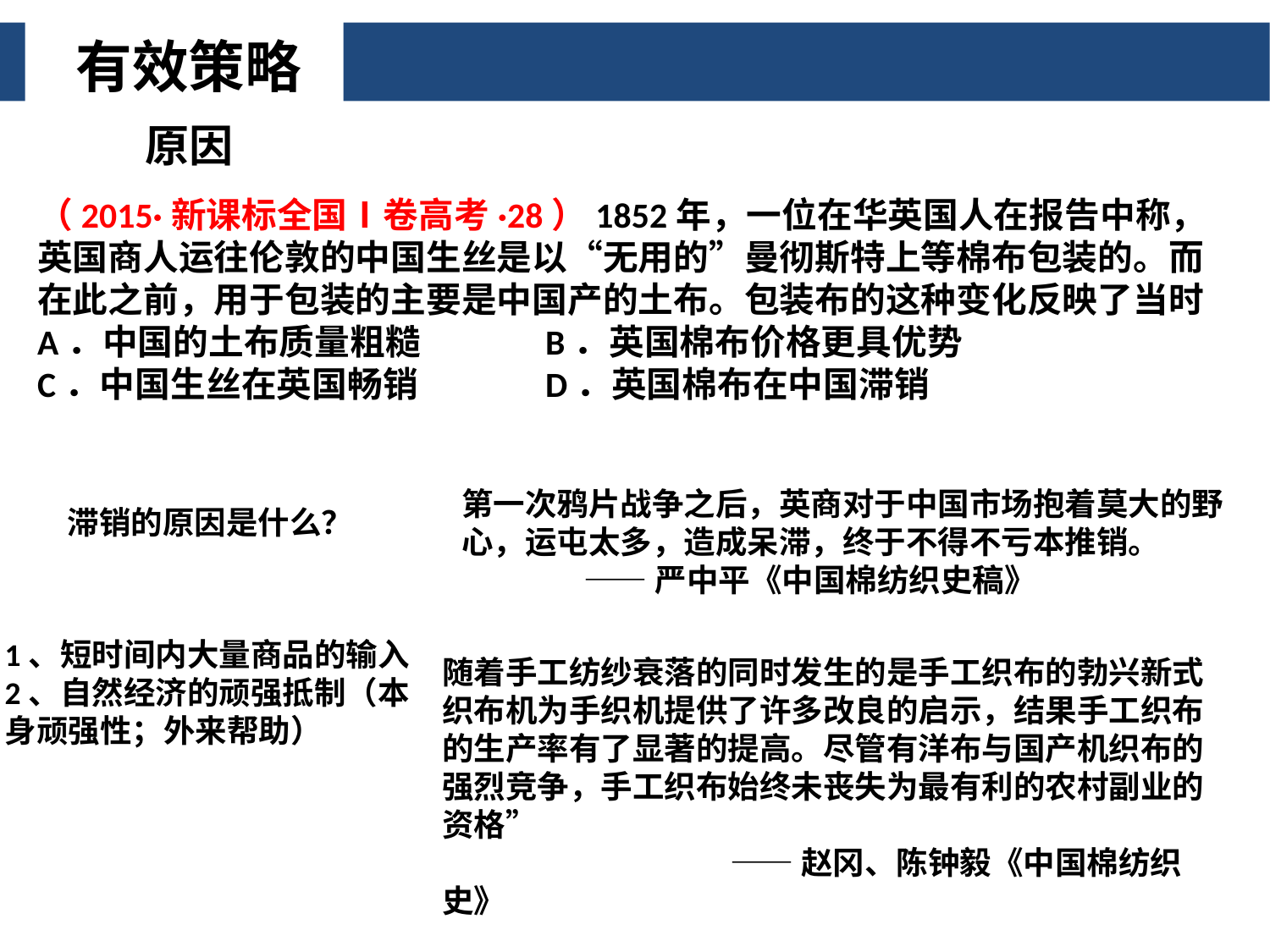

有效策略
原因
（2015·新课标全国Ⅰ卷高考·28）1852年，一位在华英国人在报告中称，英国商人运往伦敦的中国生丝是以“无用的”曼彻斯特上等棉布包装的。而在此之前，用于包装的主要是中国产的土布。包装布的这种变化反映了当时
A．中国的土布质量粗糙      	B．英国棉布价格更具优势
C．中国生丝在英国畅销    	D．英国棉布在中国滞销
第一次鸦片战争之后，英商对于中国市场抱着莫大的野心，运屯太多，造成呆滞，终于不得不亏本推销。
                 ——严中平《中国棉纺织史稿》
滞销的原因是什么？
1、短时间内大量商品的输入
2、自然经济的顽强抵制（本身顽强性；外来帮助）

随着手工纺纱衰落的同时发生的是手工织布的勃兴新式织布机为手织机提供了许多改良的启示，结果手工织布的生产率有了显著的提高。尽管有洋布与国产机织布的强烈竞争，手工织布始终未丧失为最有利的农村副业的资格”
                                        ——赵冈、陈钟毅《中国棉纺织史》